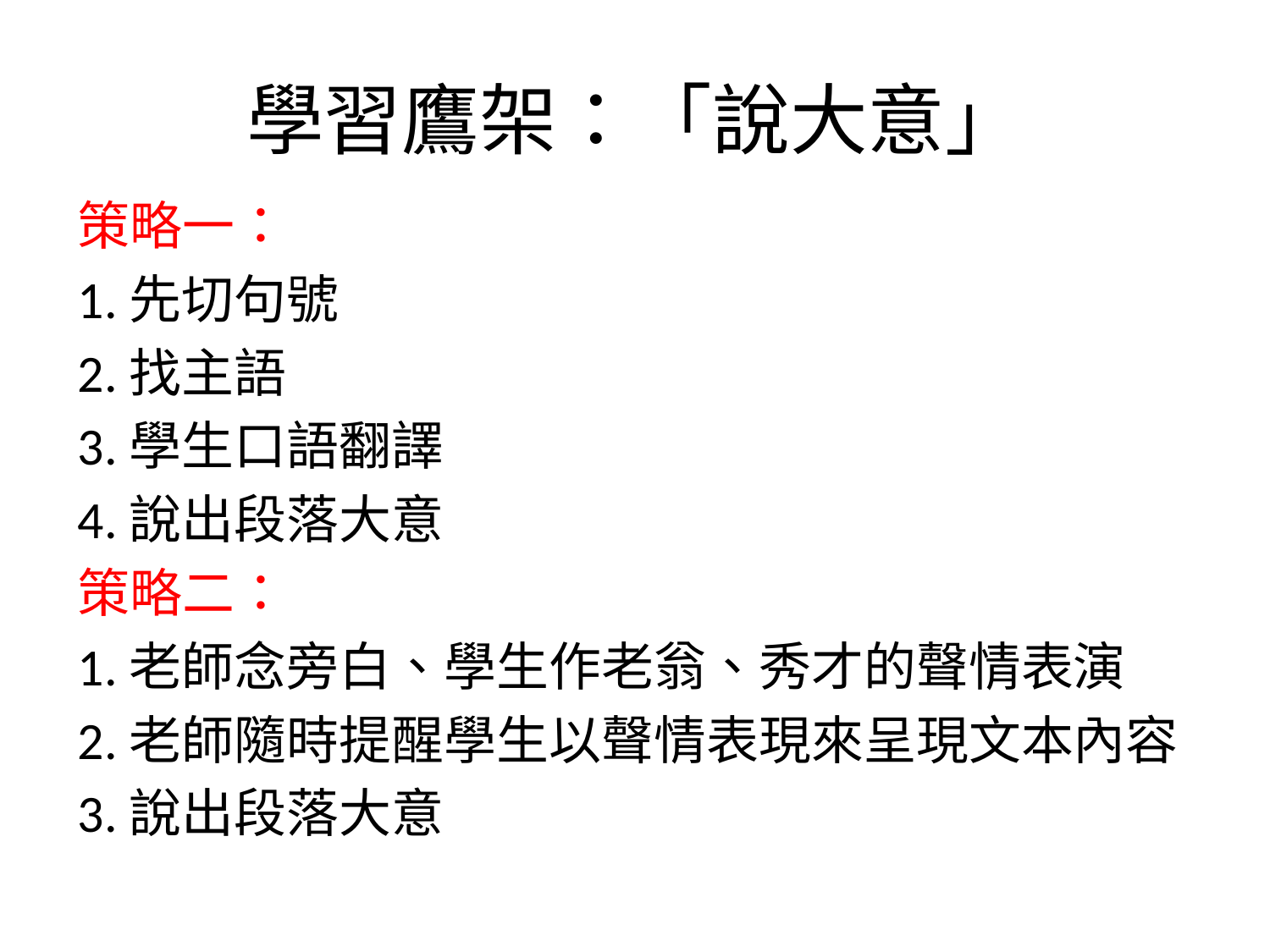

# 學習鷹架：「說大意」
策略一：
1.先切句號
2.找主語
3.學生口語翻譯
4.說出段落大意
策略二：
1.老師念旁白、學生作老翁、秀才的聲情表演
2.老師隨時提醒學生以聲情表現來呈現文本內容
3.說出段落大意